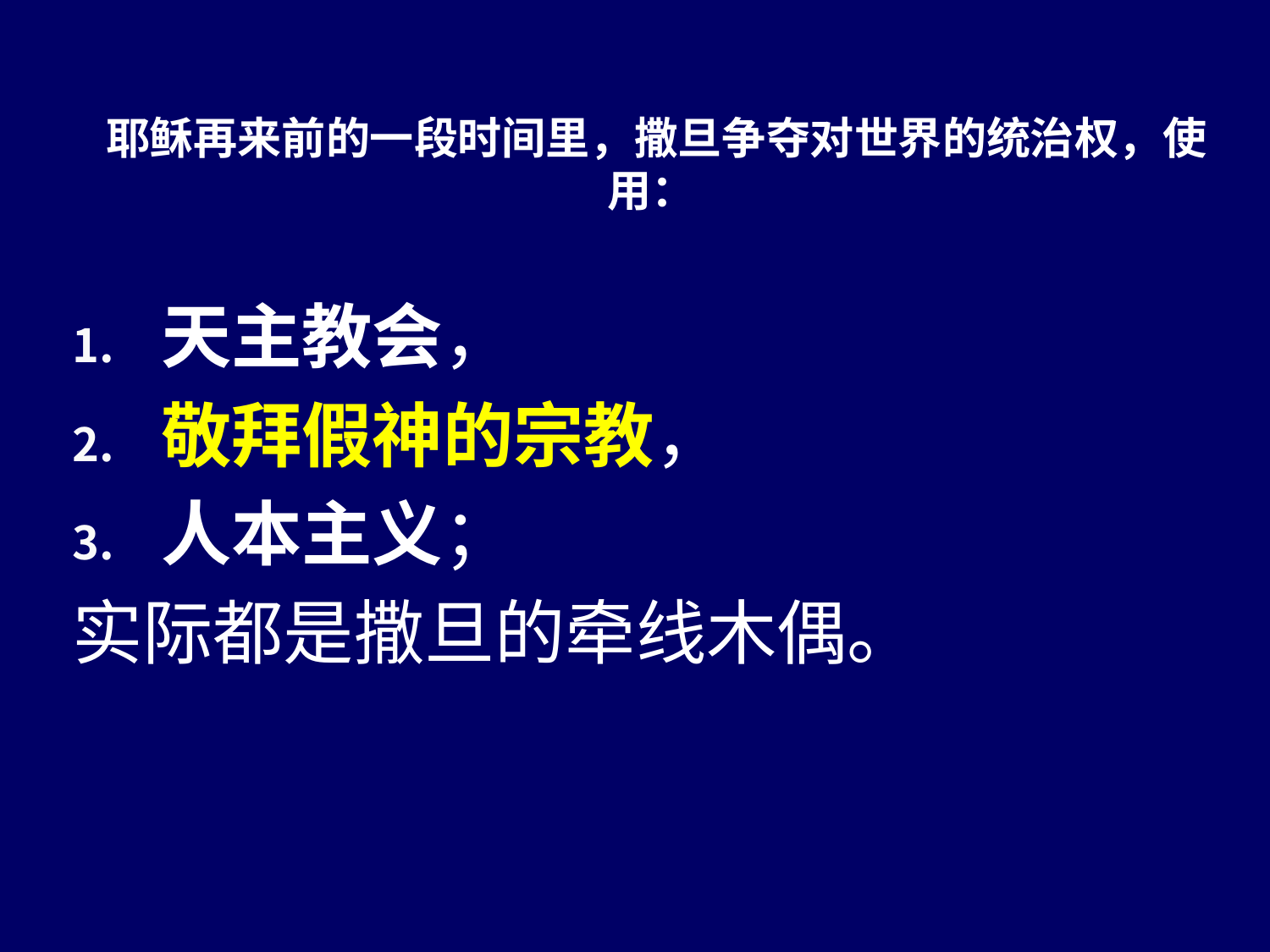

# 耶稣再来前的一段时间里，撒旦争夺对世界的统治权，使用：
天主教会，
敬拜假神的宗教，
人本主义；
实际都是撒旦的牵线木偶。